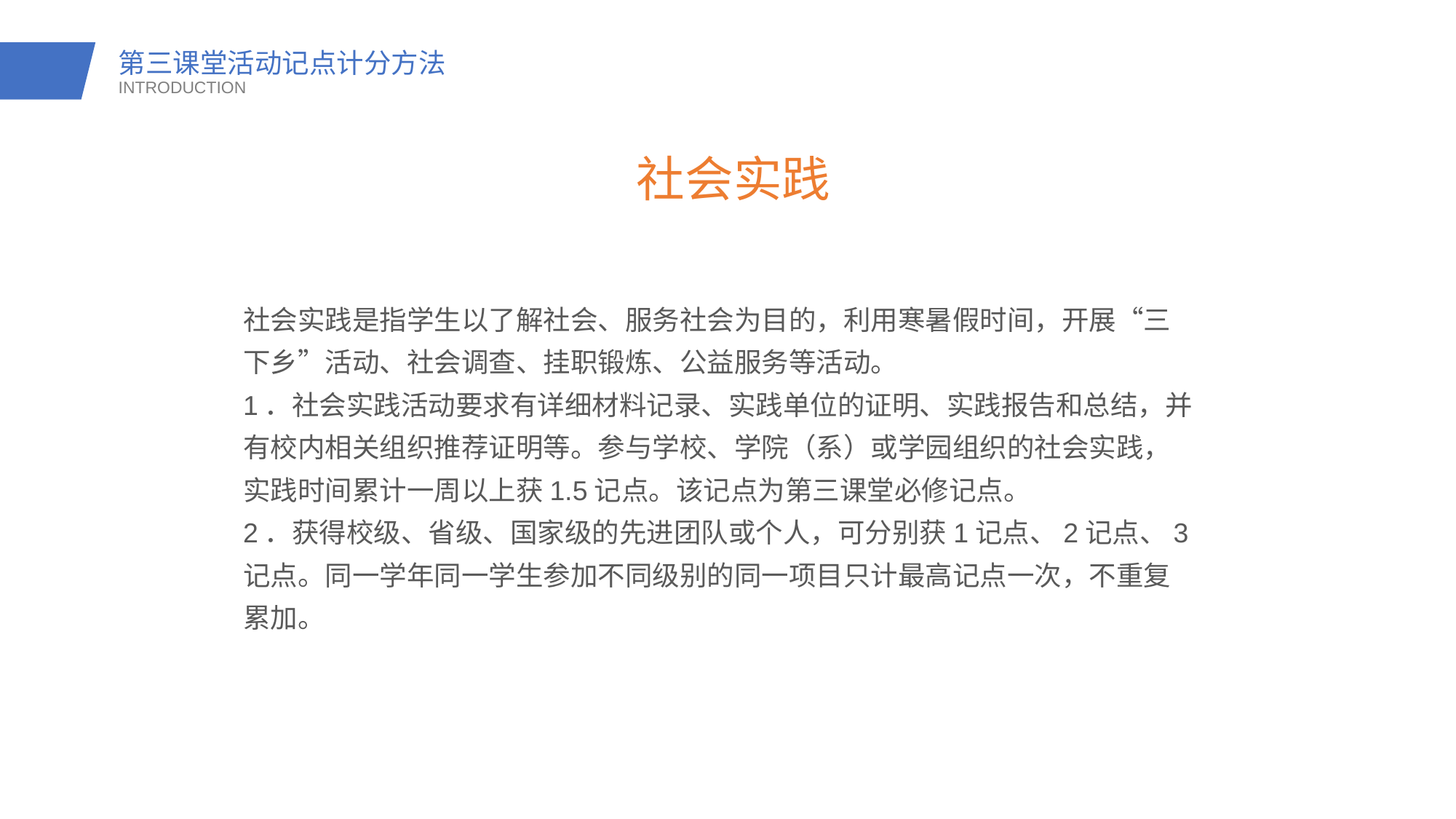

第三课堂活动记点计分方法
INTRODUCTION
社会实践
社会实践是指学生以了解社会、服务社会为目的，利用寒暑假时间，开展“三下乡”活动、社会调查、挂职锻炼、公益服务等活动。
1．社会实践活动要求有详细材料记录、实践单位的证明、实践报告和总结，并有校内相关组织推荐证明等。参与学校、学院（系）或学园组织的社会实践，实践时间累计一周以上获1.5记点。该记点为第三课堂必修记点。
2．获得校级、省级、国家级的先进团队或个人，可分别获1记点、2记点、3记点。同一学年同一学生参加不同级别的同一项目只计最高记点一次，不重复累加。